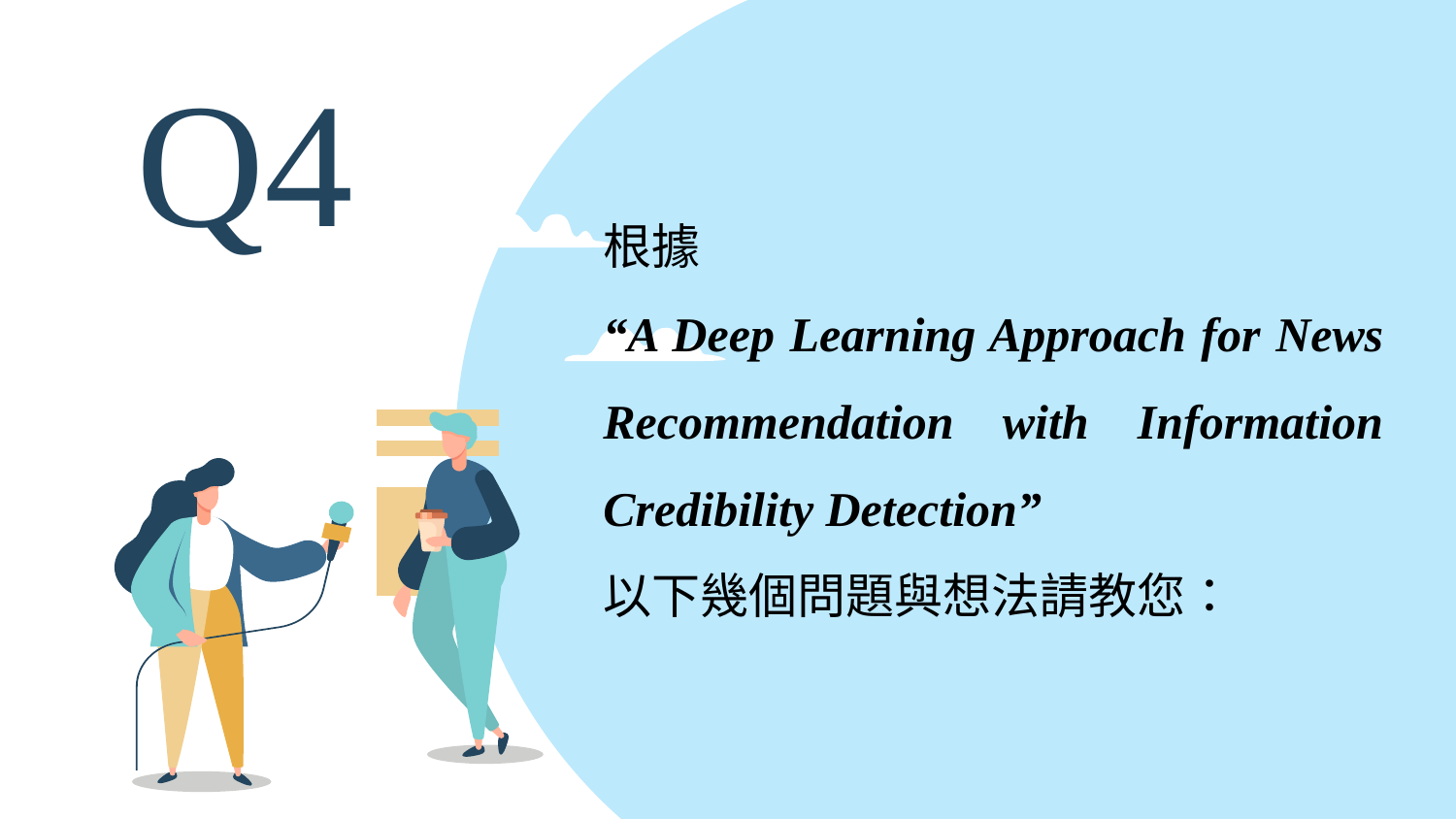

# Q4
根據
“A Deep Learning Approach for News Recommendation with Information Credibility Detection”
以下幾個問題與想法請教您：